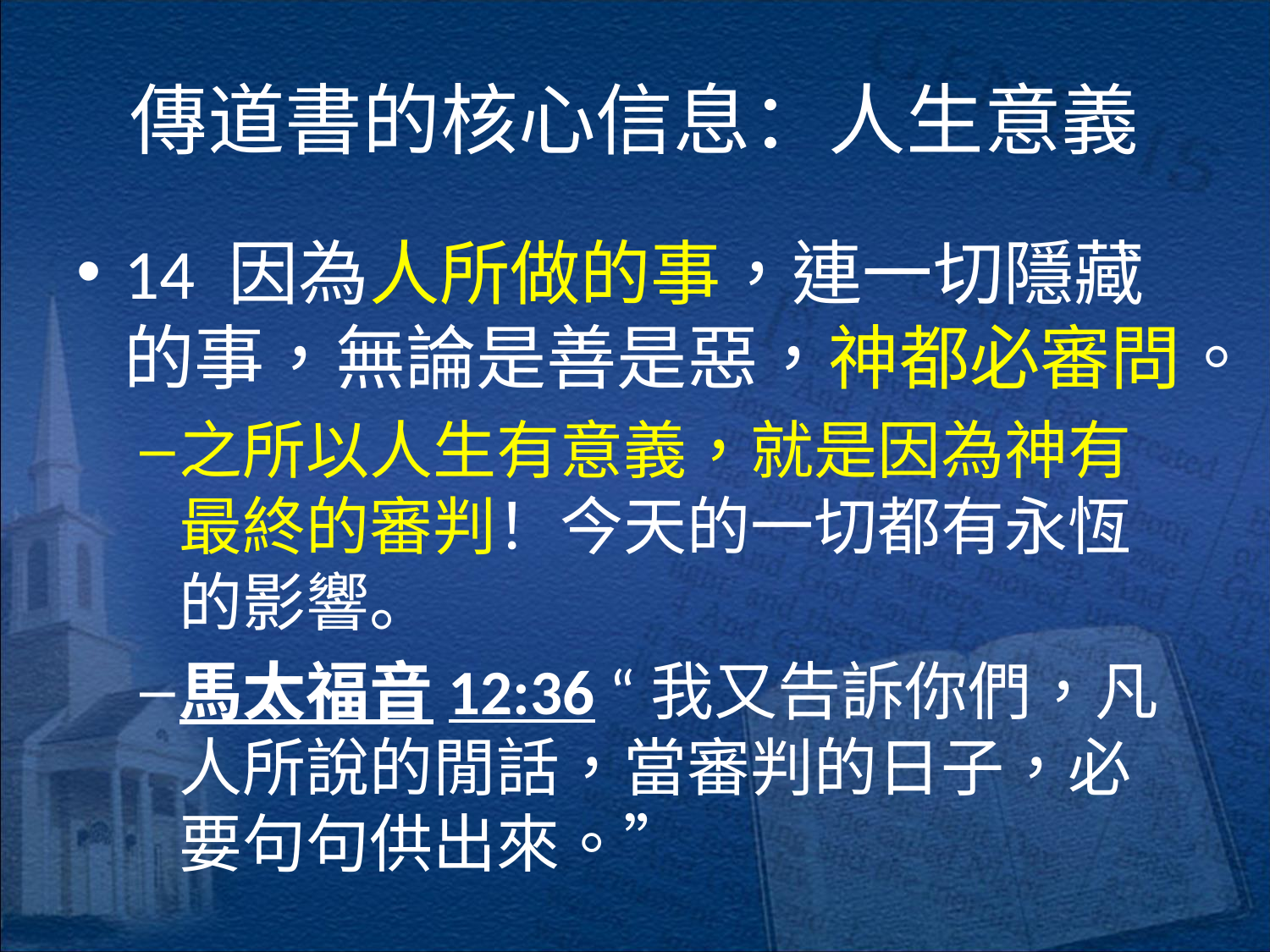

# 傳道書的核心信息：人生意義
14 因為人所做的事，連一切隱藏的事，無論是善是惡，神都必審問。
之所以人生有意義，就是因為神有最終的審判！今天的一切都有永恆的影響。
馬太福音12:36 “我又告訴你們，凡人所說的閒話，當審判的日子，必要句句供出來。”